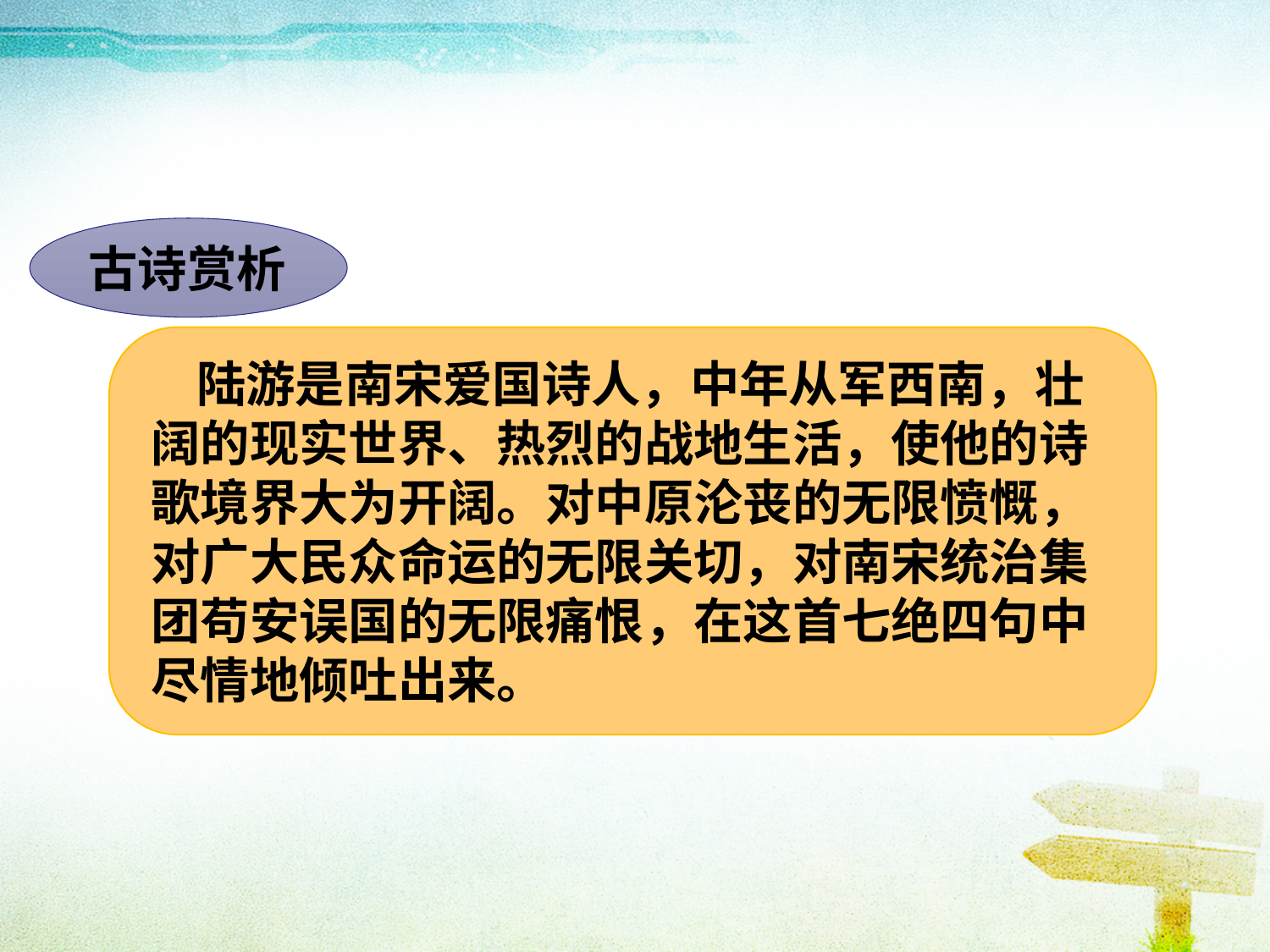

古诗赏析

   陆游是南宋爱国诗人，中年从军西南，壮阔的现实世界、热烈的战地生活，使他的诗歌境界大为开阔。对中原沦丧的无限愤慨，对广大民众命运的无限关切，对南宋统治集团苟安误国的无限痛恨，在这首七绝四句中尽情地倾吐出来。